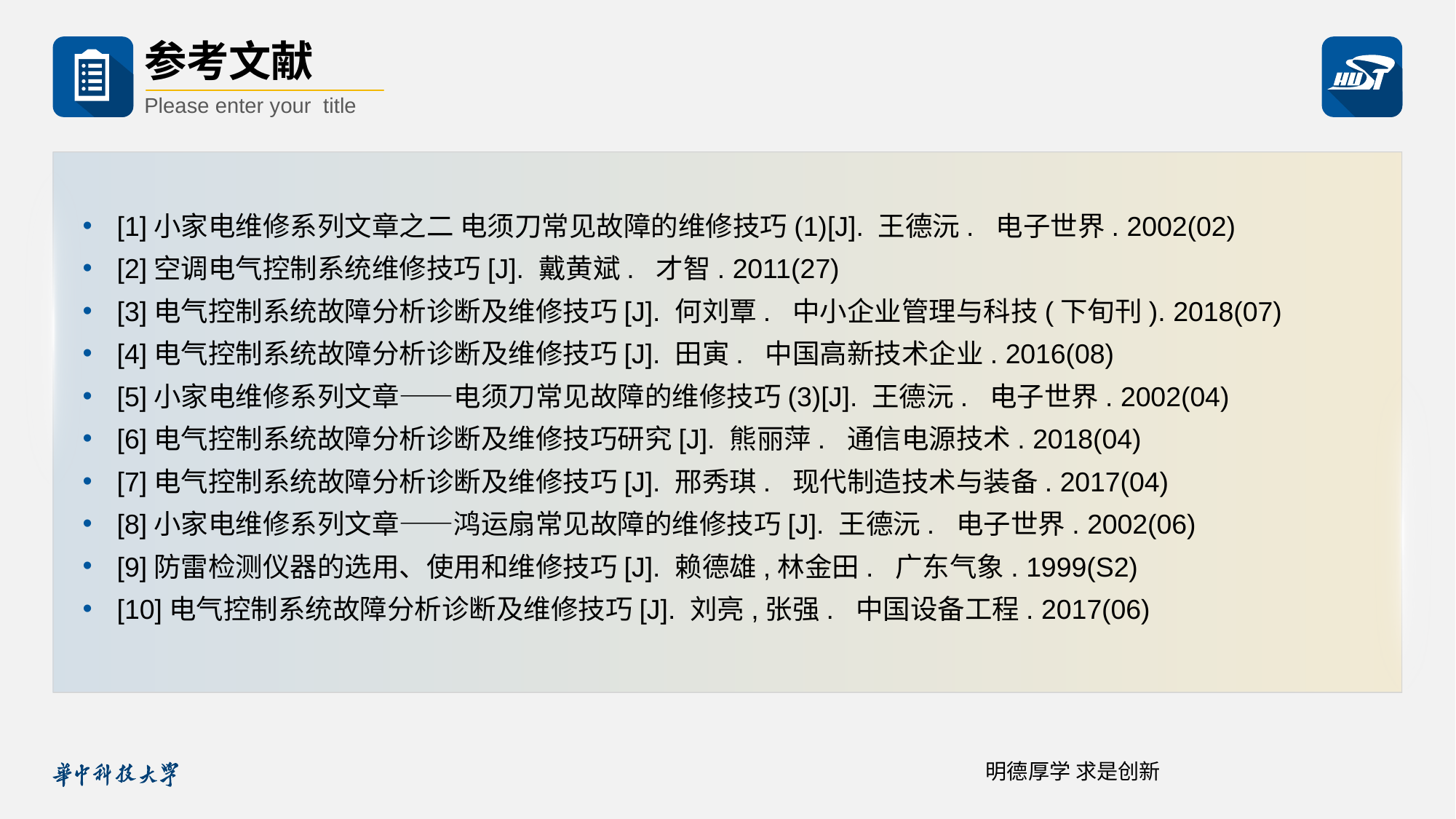

参考文献
Please enter your  title
[1]小家电维修系列文章之二 电须刀常见故障的维修技巧(1)[J]. 王德沅.  电子世界. 2002(02)
[2]空调电气控制系统维修技巧[J]. 戴黄斌.  才智. 2011(27)
[3]电气控制系统故障分析诊断及维修技巧[J]. 何刘覃.  中小企业管理与科技(下旬刊). 2018(07)
[4]电气控制系统故障分析诊断及维修技巧[J]. 田寅.  中国高新技术企业. 2016(08)
[5]小家电维修系列文章——电须刀常见故障的维修技巧(3)[J]. 王德沅.  电子世界. 2002(04)
[6]电气控制系统故障分析诊断及维修技巧研究[J]. 熊丽萍.  通信电源技术. 2018(04)
[7]电气控制系统故障分析诊断及维修技巧[J]. 邢秀琪.  现代制造技术与装备. 2017(04)
[8]小家电维修系列文章——鸿运扇常见故障的维修技巧[J]. 王德沅.  电子世界. 2002(06)
[9]防雷检测仪器的选用、使用和维修技巧[J]. 赖德雄,林金田.  广东气象. 1999(S2)
[10]电气控制系统故障分析诊断及维修技巧[J]. 刘亮,张强.  中国设备工程. 2017(06)